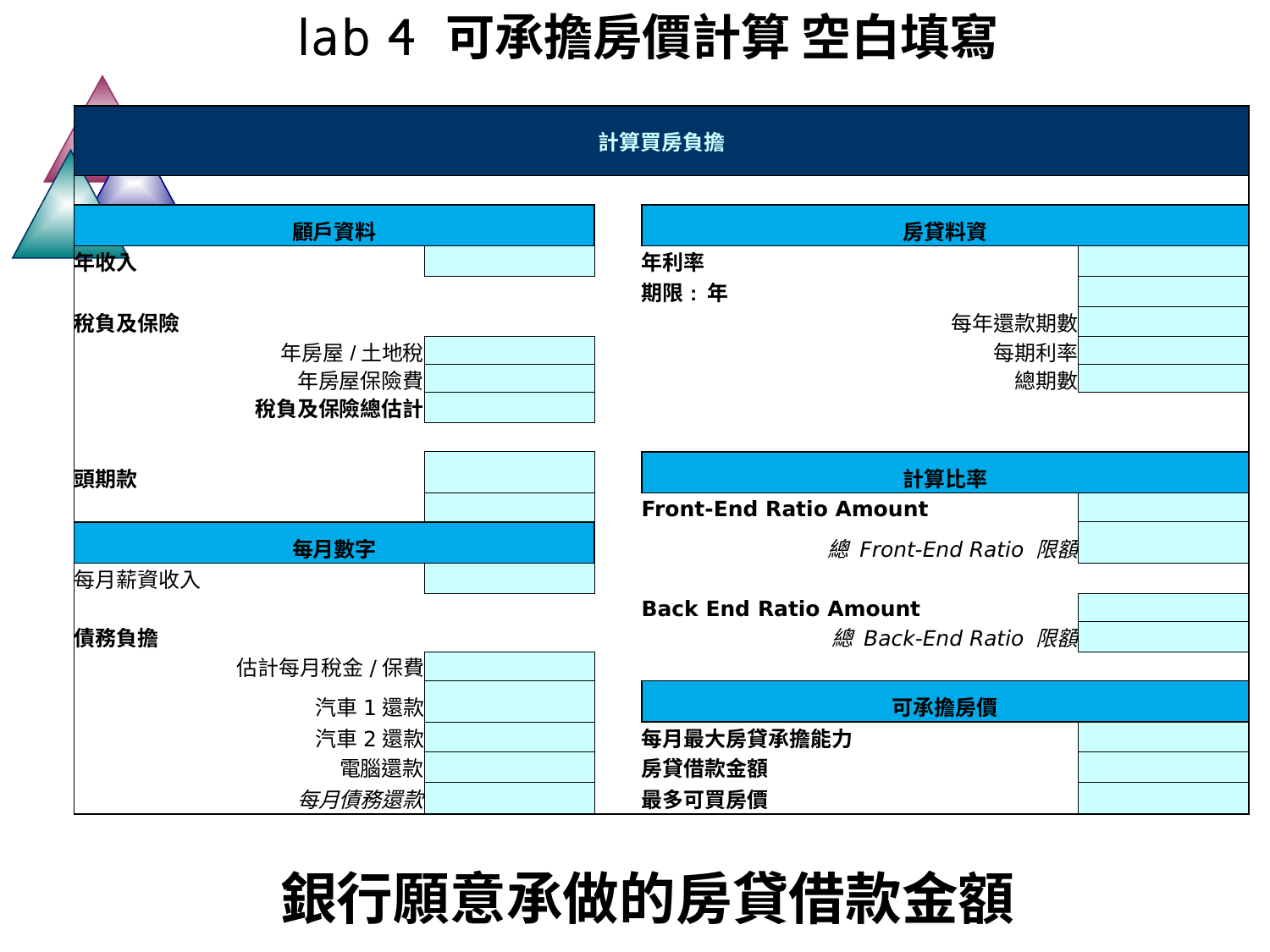

lab 4 可承擔房價計算 空白填寫
| 計算買房負擔 |  |  |  |  |
| --- | --- | --- | --- | --- |
|  |  |  |  |  |
| 顧戶資料 |  |  | 房貸料資 |  |
| 年收入 |  |  | 年利率 |  |
|  |  |  | 期限: 年 |  |
| 稅負及保險 |  |  | 每年還款期數 |  |
| 年房屋/土地稅 |  |  | 每期利率 |  |
| 年房屋保險費 |  |  | 總期數 |  |
| 稅負及保險總估計 |  |  |  |  |
|  |  |  |  |  |
| 頭期款 |  |  | 計算比率 |  |
|  |  |  | Front-End Ratio Amount |  |
| 每月數字 |  |  | 總 Front-End Ratio 限額 |  |
| 每月薪資收入 |  |  |  |  |
|  |  |  | Back End Ratio Amount |  |
| 債務負擔 |  |  | 總 Back-End Ratio 限額 |  |
| 估計每月稅金/保費 |  |  |  |  |
| 汽車1還款 |  |  | 可承擔房價 |  |
| 汽車2還款 |  |  | 每月最大房貸承擔能力 |  |
| 電腦還款 |  |  | 房貸借款金額 |  |
| 每月債務還款 |  |  | 最多可買房價 |  |
銀行願意承做的房貸借款金額